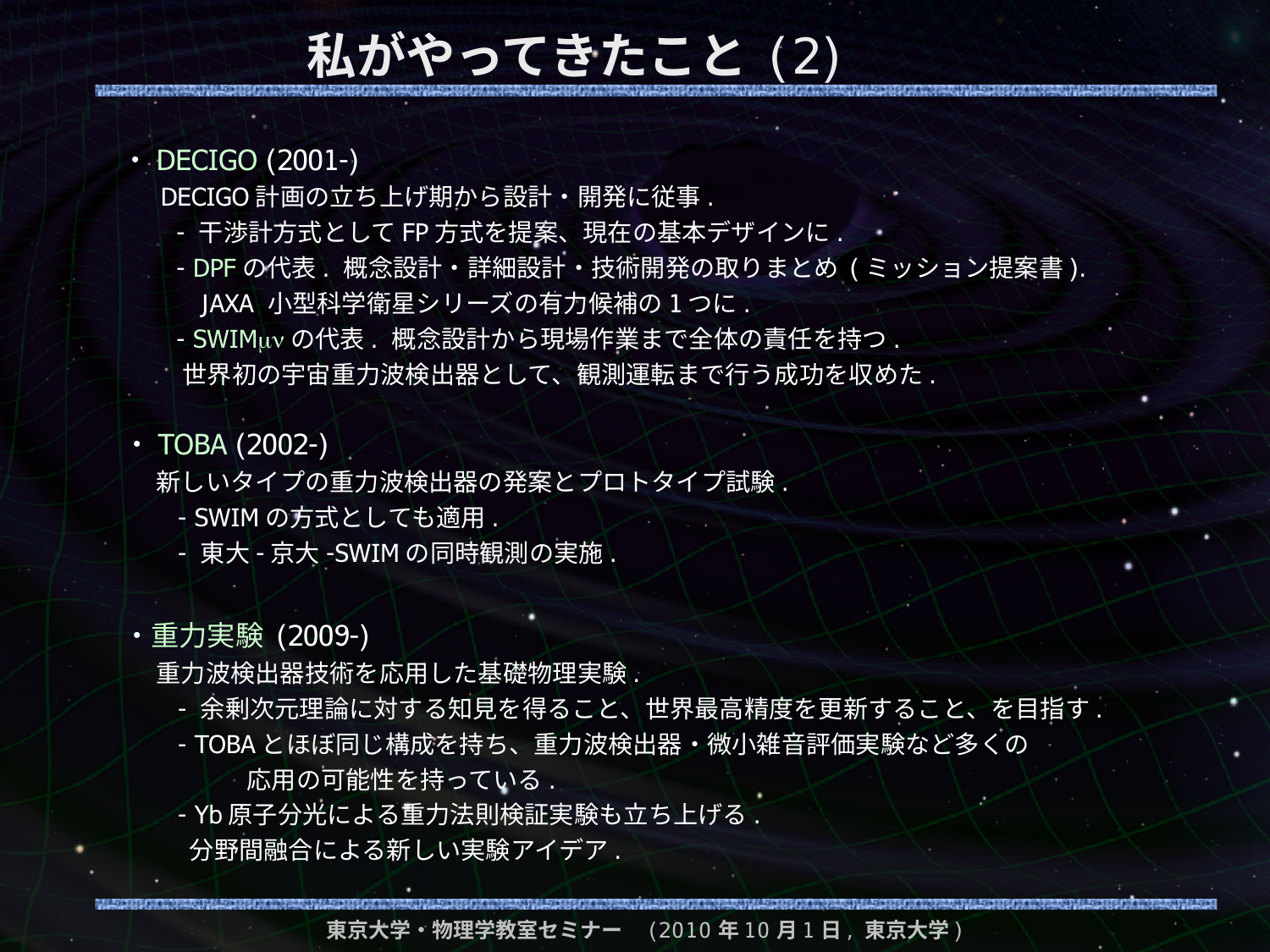

# 私がやってきたこと (2)
・DECIGO (2001-)
     DECIGO計画の立ち上げ期から設計・開発に従事.
       - 干渉計方式としてFP方式を提案、現在の基本デザインに.
       - DPFの代表. 概念設計・詳細設計・技術開発の取りまとめ (ミッション提案書).
          JAXA 小型科学衛星シリーズの有力候補の1つに.
       - SWIMμνの代表. 概念設計から現場作業まで全体の責任を持つ.
          世界初の宇宙重力波検出器として、観測運転まで行う成功を収めた.
・TOBA (2002-)
     新しいタイプの重力波検出器の発案とプロトタイプ試験.
       - SWIMの方式としても適用.
       - 東大-京大-SWIMの同時観測の実施.
・重力実験 (2009-)
     重力波検出器技術を応用した基礎物理実験.
       - 余剰次元理論に対する知見を得ること、世界最高精度を更新すること、を目指す.
       - TOBAとほぼ同じ構成を持ち、重力波検出器・微小雑音評価実験など多くの
　　　　　応用の可能性を持っている.
       - Yb原子分光による重力法則検証実験も立ち上げる.
           分野間融合による新しい実験アイデア.
東京大学・物理学教室セミナー　(2010年10月1日, 東京大学)